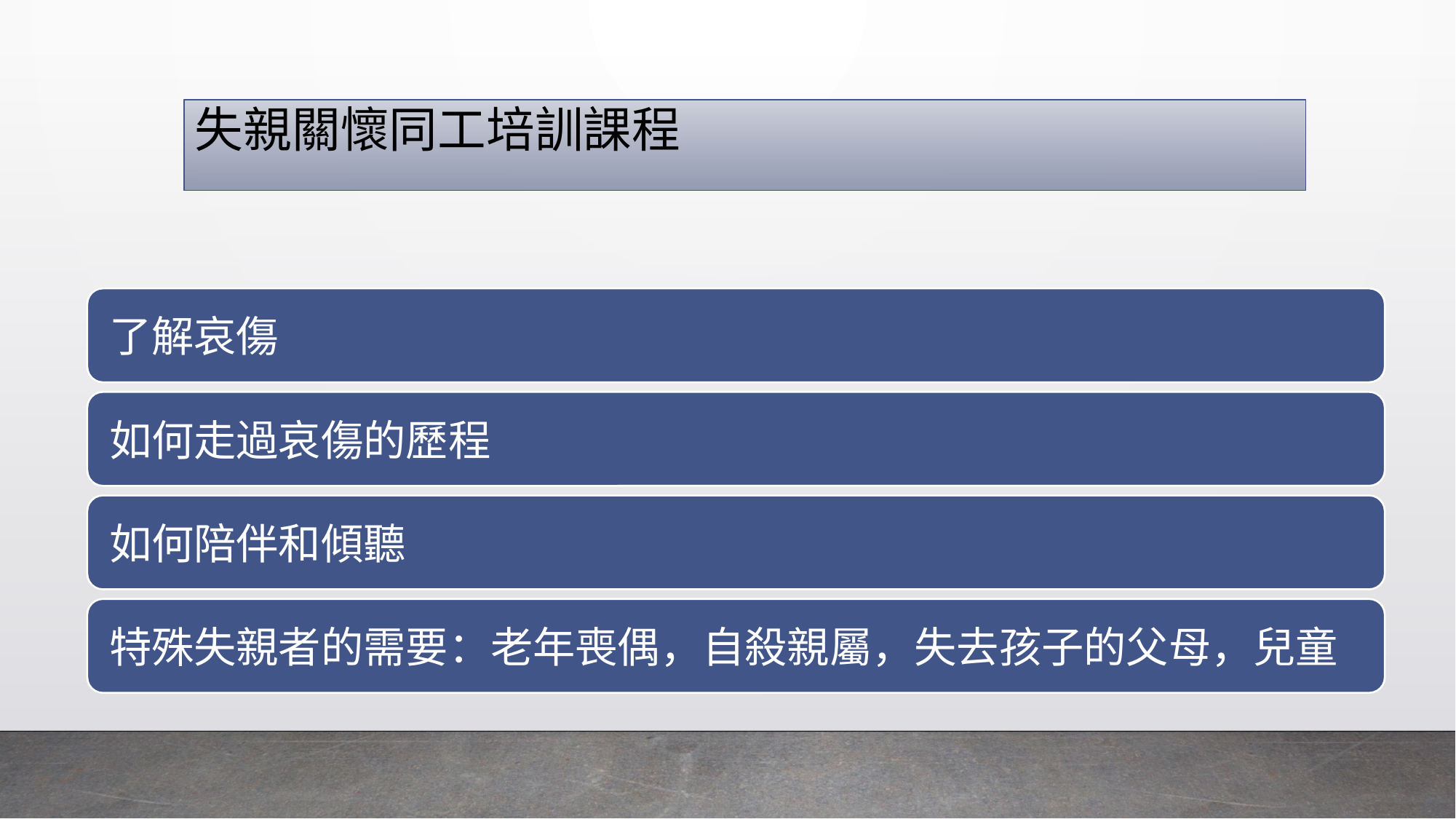

# 失親關懷同工培訓課程
了解哀傷
如何走過哀傷的歷程
如何陪伴和傾聽
特殊失親者的需要：老年喪偶，自殺親屬，失去孩子的父母，兒童